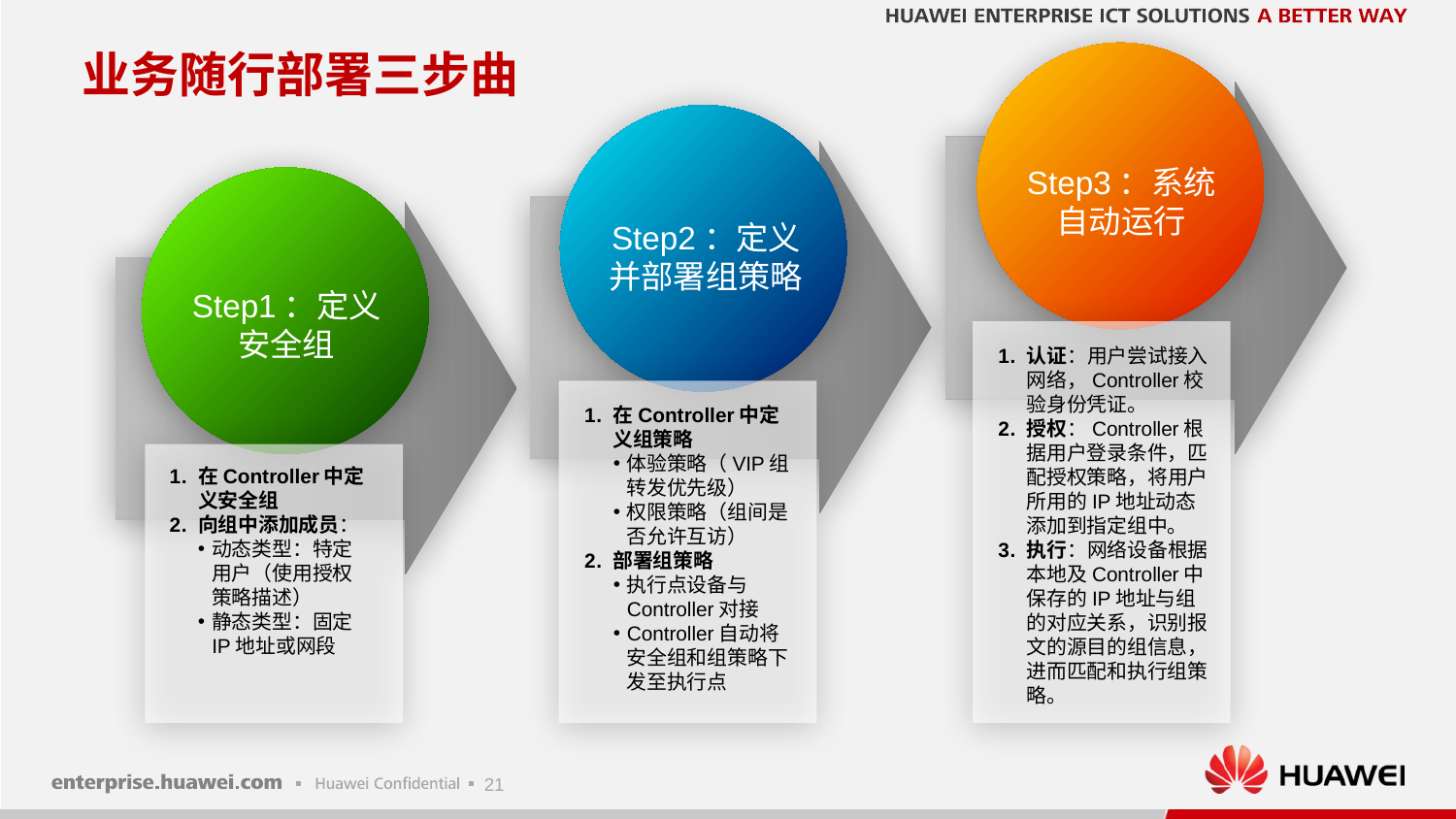

# 业务随行部署三步曲

Step3：系统自动运行

Step2：定义并部署组策略
Step1：定义安全组

认证：用户尝试接入网络，Controller校验身份凭证。
授权：Controller根据用户登录条件，匹配授权策略，将用户所用的IP地址动态添加到指定组中。
执行：网络设备根据本地及Controller中保存的IP地址与组的对应关系，识别报文的源目的组信息，进而匹配和执行组策略。

在Controller中定义组策略
体验策略（VIP组转发优先级）
权限策略（组间是否允许互访）
部署组策略
执行点设备与Controller对接
Controller自动将安全组和组策略下发至执行点

在Controller中定义安全组
向组中添加成员：
动态类型：特定用户（使用授权策略描述）
静态类型：固定IP地址或网段